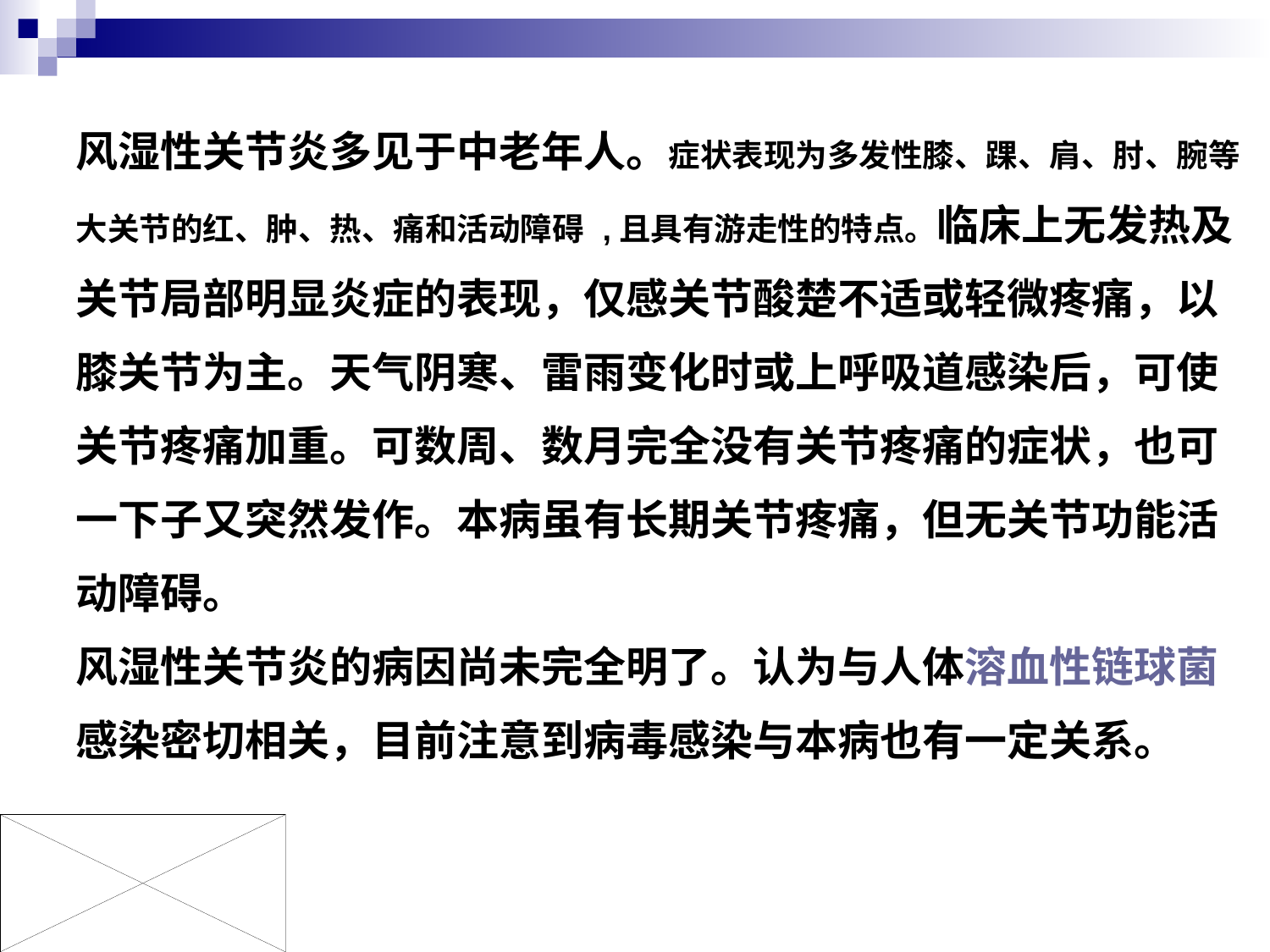

风湿性关节炎多见于中老年人。症状表现为多发性膝、踝、肩、肘、腕等大关节的红、肿、热、痛和活动障碍 ,且具有游走性的特点。临床上无发热及关节局部明显炎症的表现，仅感关节酸楚不适或轻微疼痛，以膝关节为主。天气阴寒、雷雨变化时或上呼吸道感染后，可使关节疼痛加重。可数周、数月完全没有关节疼痛的症状，也可一下子又突然发作。本病虽有长期关节疼痛，但无关节功能活动障碍。
风湿性关节炎的病因尚未完全明了。认为与人体溶血性链球菌感染密切相关，目前注意到病毒感染与本病也有一定关系。